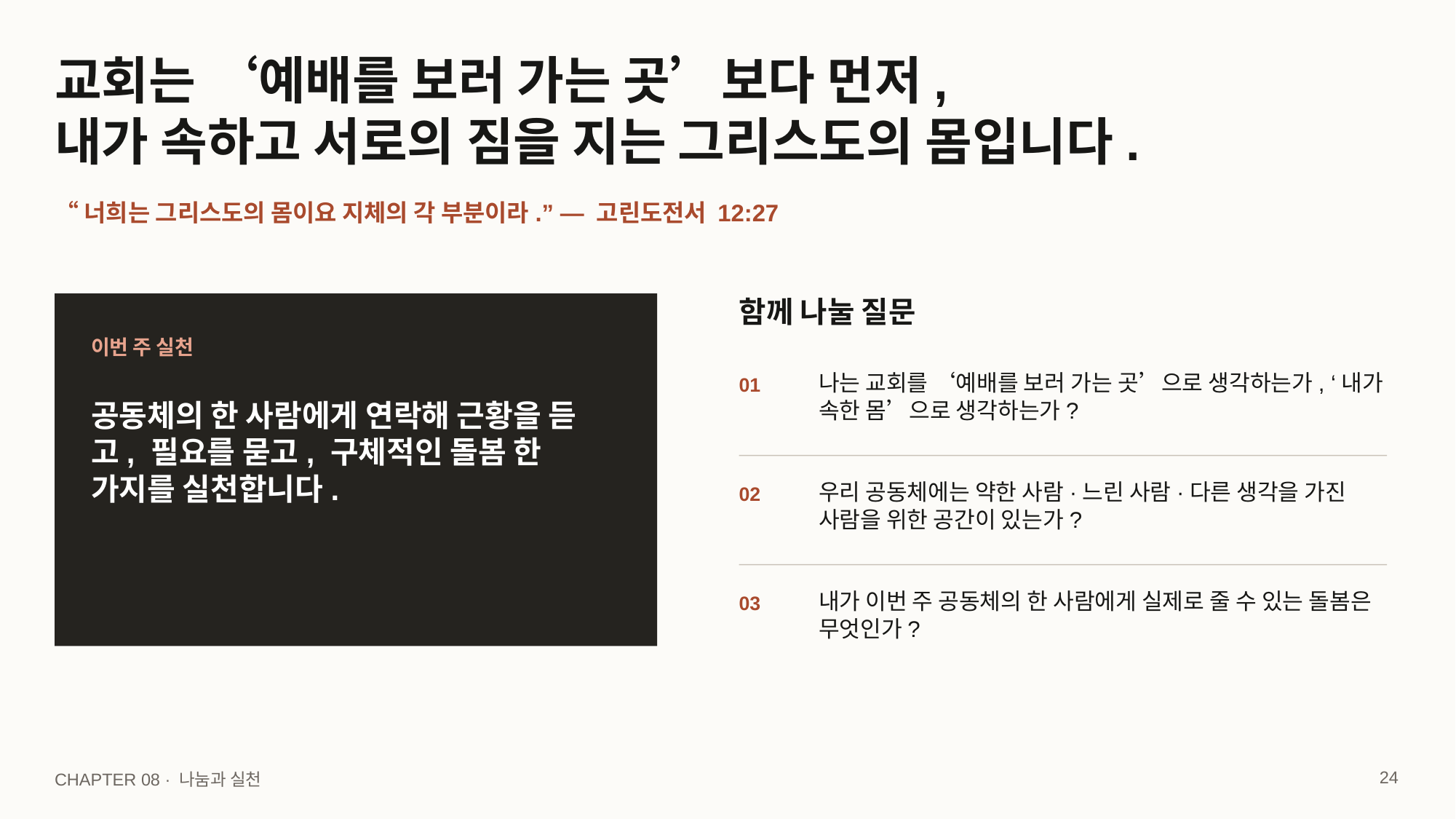

교회는 ‘예배를 보러 가는 곳’보다 먼저,
내가 속하고 서로의 짐을 지는 그리스도의 몸입니다.
“너희는 그리스도의 몸이요 지체의 각 부분이라.” — 고린도전서 12:27

함께 나눌 질문
이번 주 실천
나는 교회를 ‘예배를 보러 가는 곳’으로 생각하는가, ‘내가 속한 몸’으로 생각하는가?
01
공동체의 한 사람에게 연락해 근황을 듣고, 필요를 묻고, 구체적인 돌봄 한 가지를 실천합니다.

우리 공동체에는 약한 사람·느린 사람·다른 생각을 가진 사람을 위한 공간이 있는가?
02

내가 이번 주 공동체의 한 사람에게 실제로 줄 수 있는 돌봄은 무엇인가?
03
24
CHAPTER 08 · 나눔과 실천